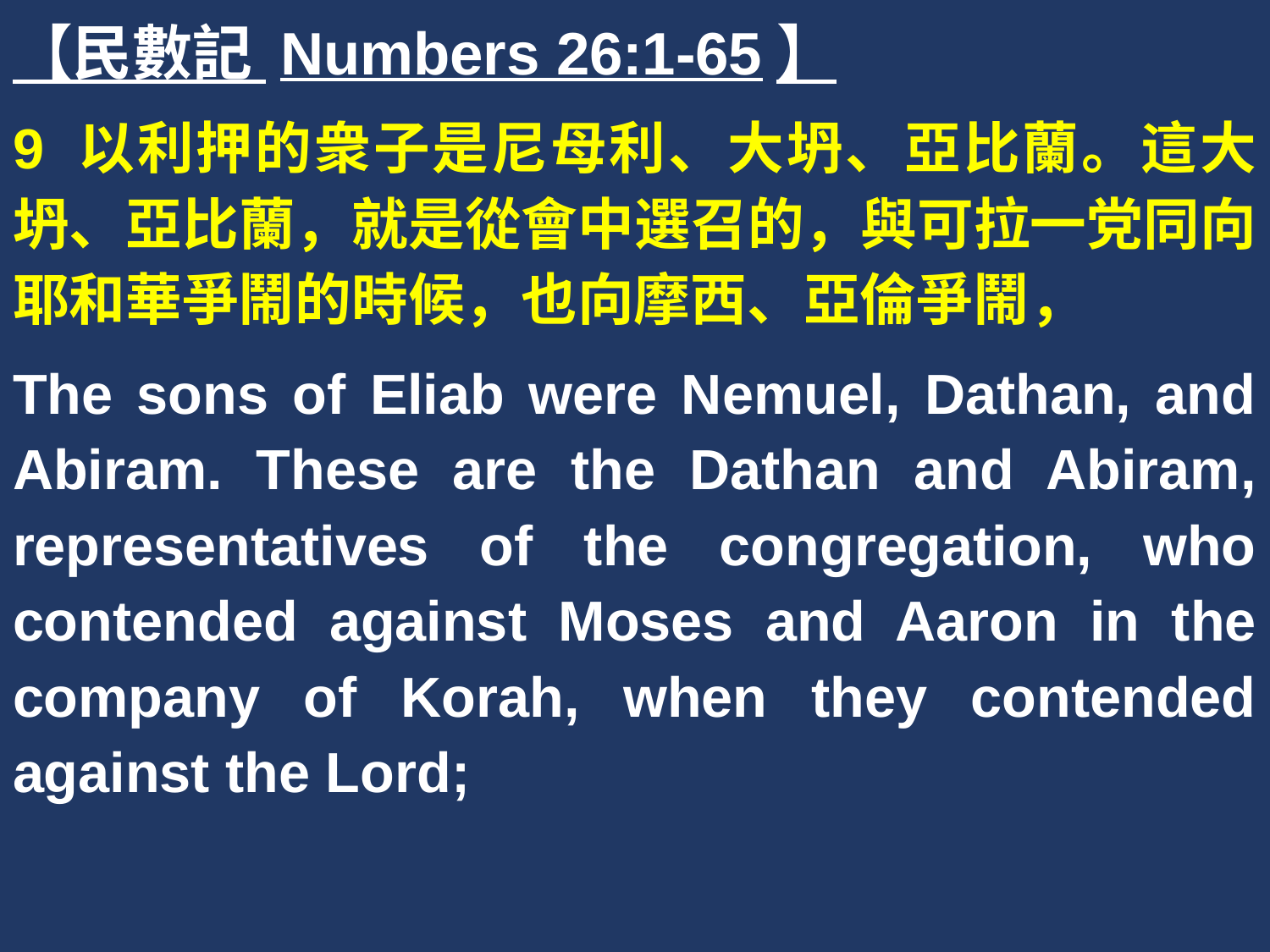

【民數記 Numbers 26:1-65】
9 以利押的衆子是尼母利、大坍、亞比蘭。這大坍、亞比蘭，就是從會中選召的，與可拉一党同向耶和華爭鬧的時候，也向摩西、亞倫爭鬧，
The sons of Eliab were Nemuel, Dathan, and Abiram. These are the Dathan and Abiram, representatives of the congregation, who contended against Moses and Aaron in the company of Korah, when they contended against the Lord;